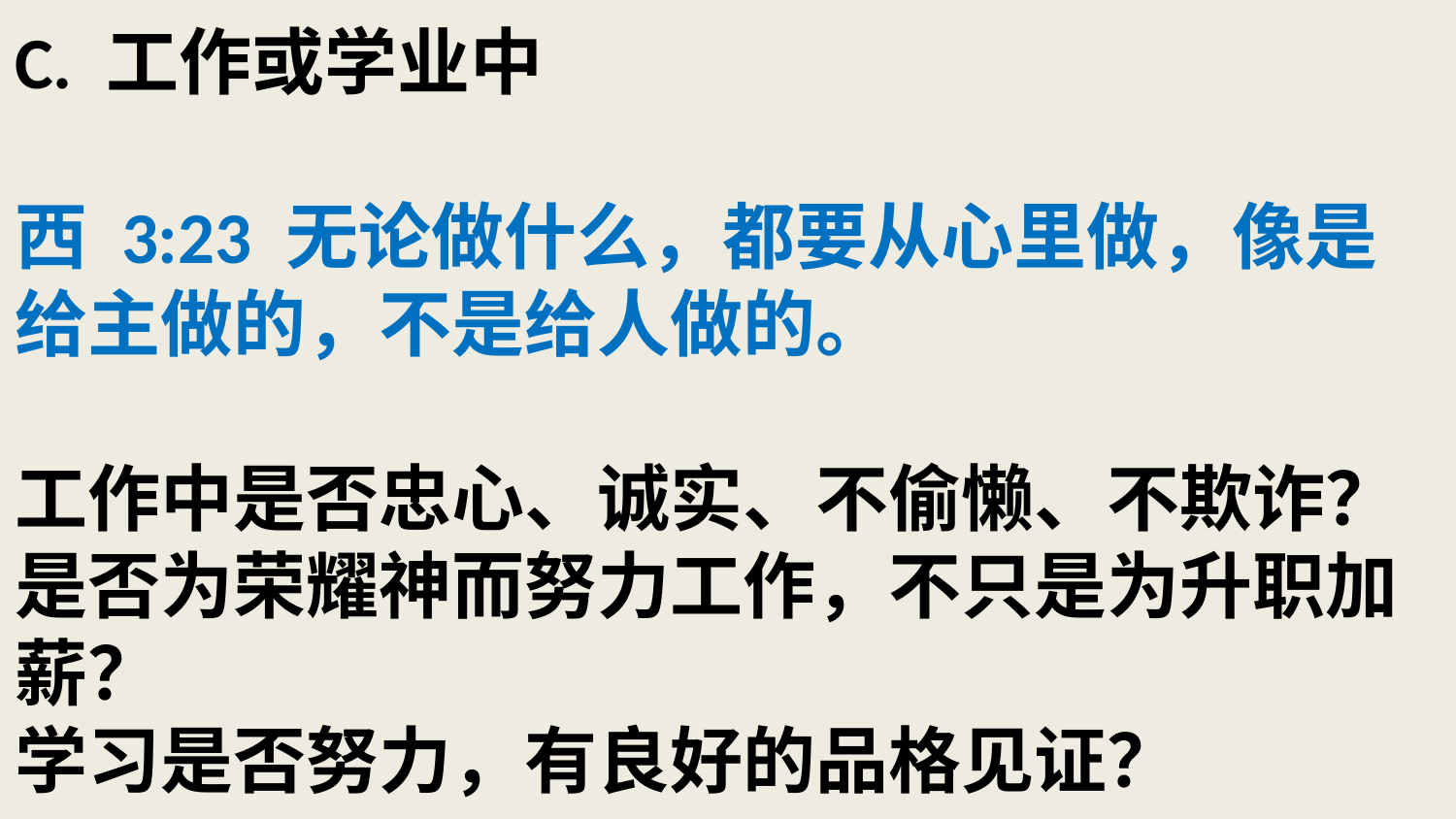

# C. 工作或学业中 西 3:23 无论做什么，都要从心里做，像是给主做的，不是给人做的。 工作中是否忠心、诚实、不偷懒、不欺诈？是否为荣耀神而努力工作，不只是为升职加薪？ 学习是否努力，有良好的品格见证？